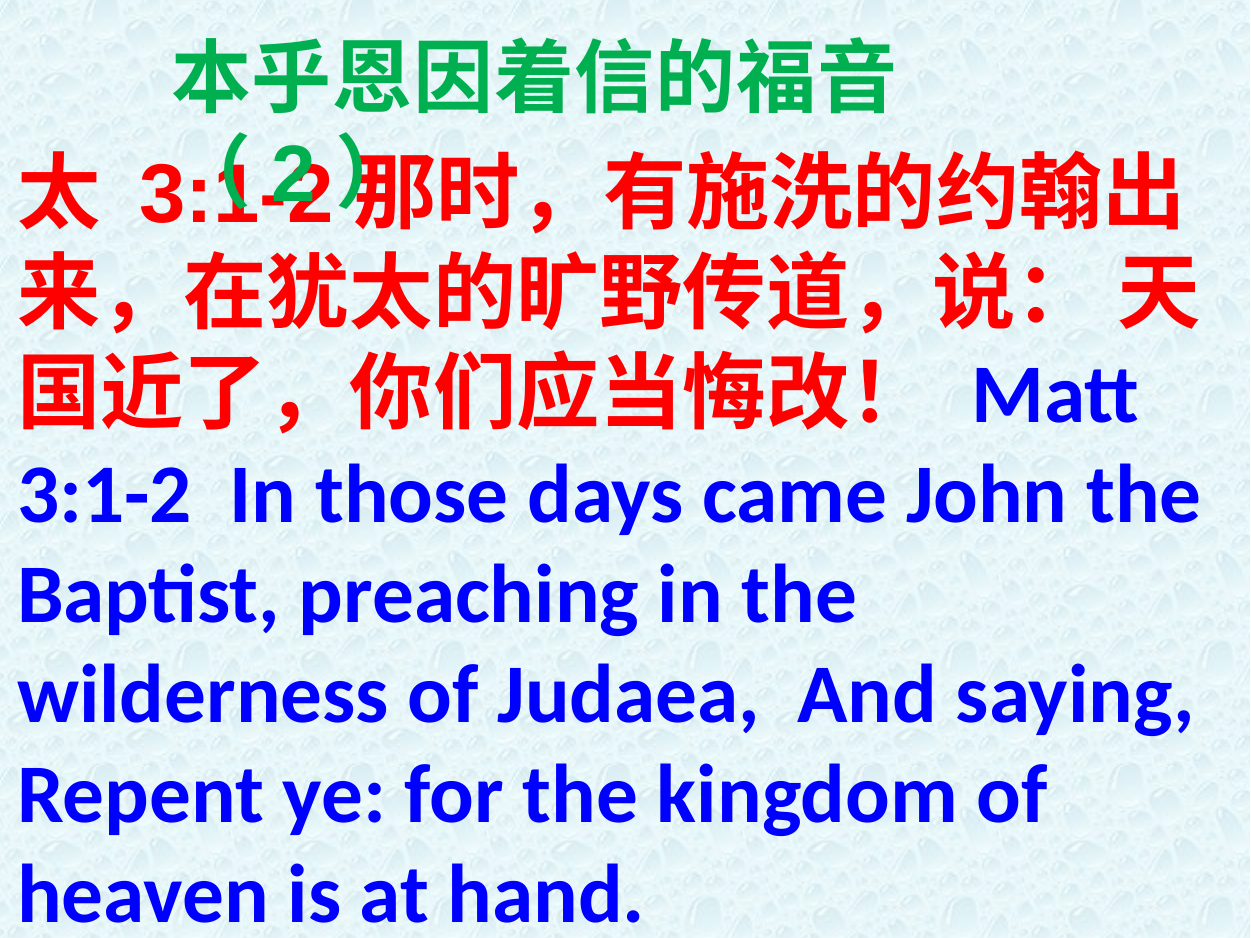

本乎恩因着信的福音（2）
太 3:1-2那时，有施洗的约翰出来，在犹太的旷野传道，说： 天国近了，你们应当悔改！ Matt 3:1-2  In those days came John the Baptist, preaching in the wilderness of Judaea,  And saying, Repent ye: for the kingdom of heaven is at hand.